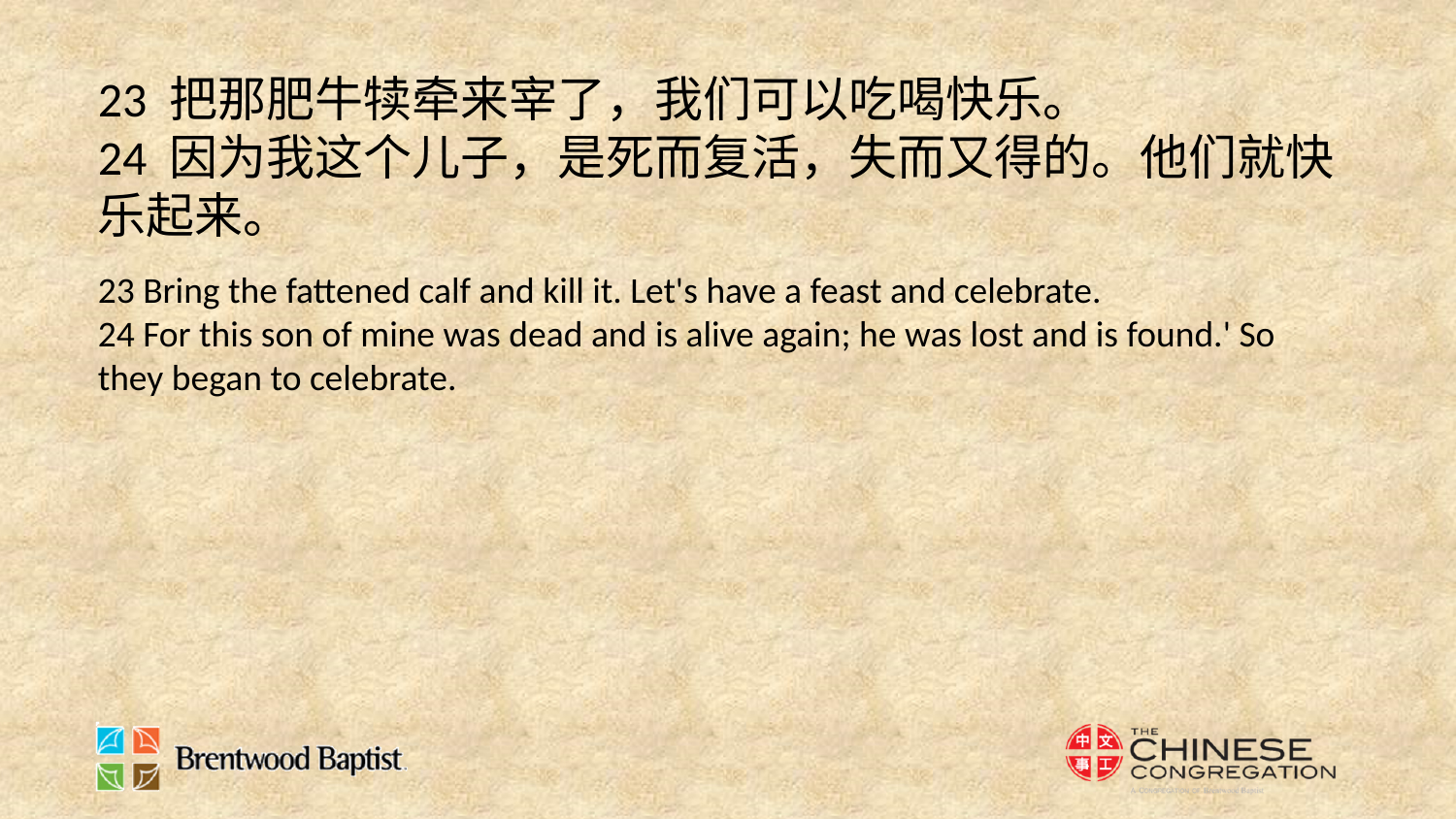

23 把那肥牛犊牵来宰了，我们可以吃喝快乐。
24 因为我这个儿子，是死而复活，失而又得的。他们就快乐起来。

23 Bring the fattened calf and kill it. Let's have a feast and celebrate.
24 For this son of mine was dead and is alive again; he was lost and is found.' So they began to celebrate.